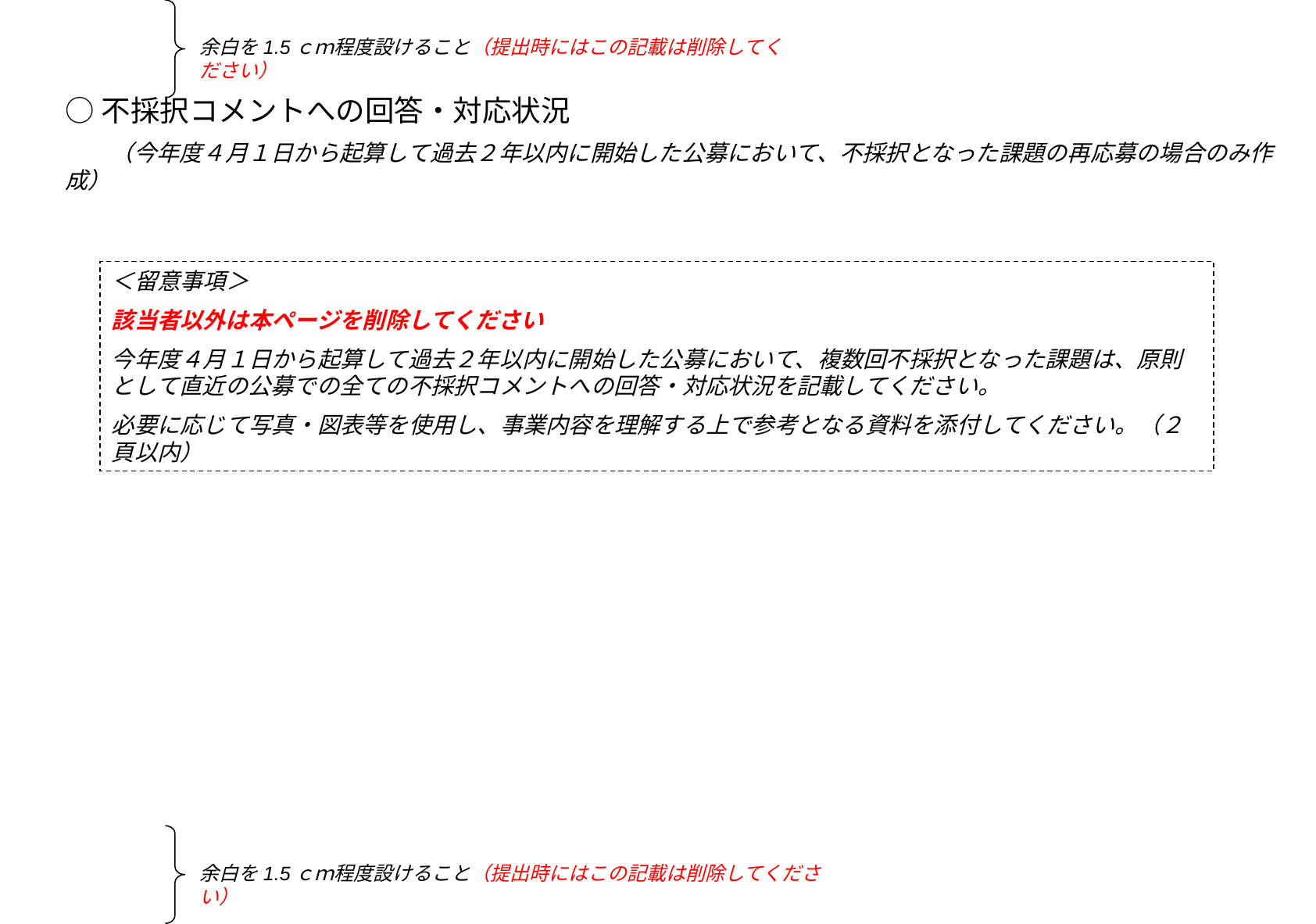

余白を1.5ｃｍ程度設けること（提出時にはこの記載は削除してください）
○不採択コメントへの回答・対応状況
　　（今年度４月１日から起算して過去２年以内に開始した公募において、不採択となった課題の再応募の場合のみ作成）
＜留意事項＞
該当者以外は本ページを削除してください
今年度４月１日から起算して過去２年以内に開始した公募において、複数回不採択となった課題は、原則として直近の公募での全ての不採択コメントへの回答・対応状況を記載してください。
必要に応じて写真・図表等を使用し、事業内容を理解する上で参考となる資料を添付してください。（２頁以内）

余白を1.5ｃｍ程度設けること（提出時にはこの記載は削除してください）